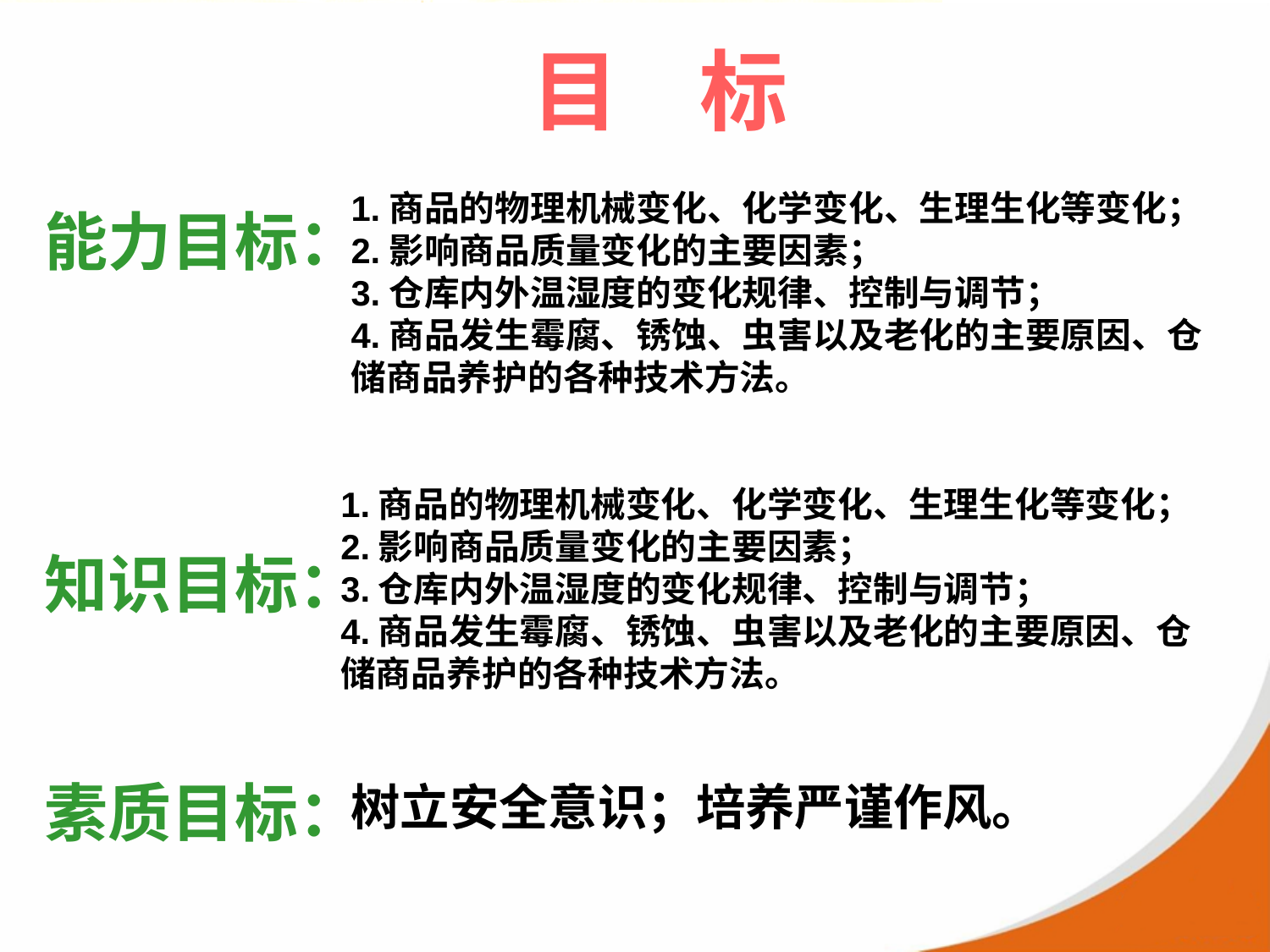

目    标
能力目标：

知识目标：

素质目标：
1.商品的物理机械变化、化学变化、生理生化等变化；
2.影响商品质量变化的主要因素；
3.仓库内外温湿度的变化规律、控制与调节；
4.商品发生霉腐、锈蚀、虫害以及老化的主要原因、仓储商品养护的各种技术方法。
1.商品的物理机械变化、化学变化、生理生化等变化；
2.影响商品质量变化的主要因素；
3.仓库内外温湿度的变化规律、控制与调节；
4.商品发生霉腐、锈蚀、虫害以及老化的主要原因、仓储商品养护的各种技术方法。

树立安全意识；培养严谨作风。